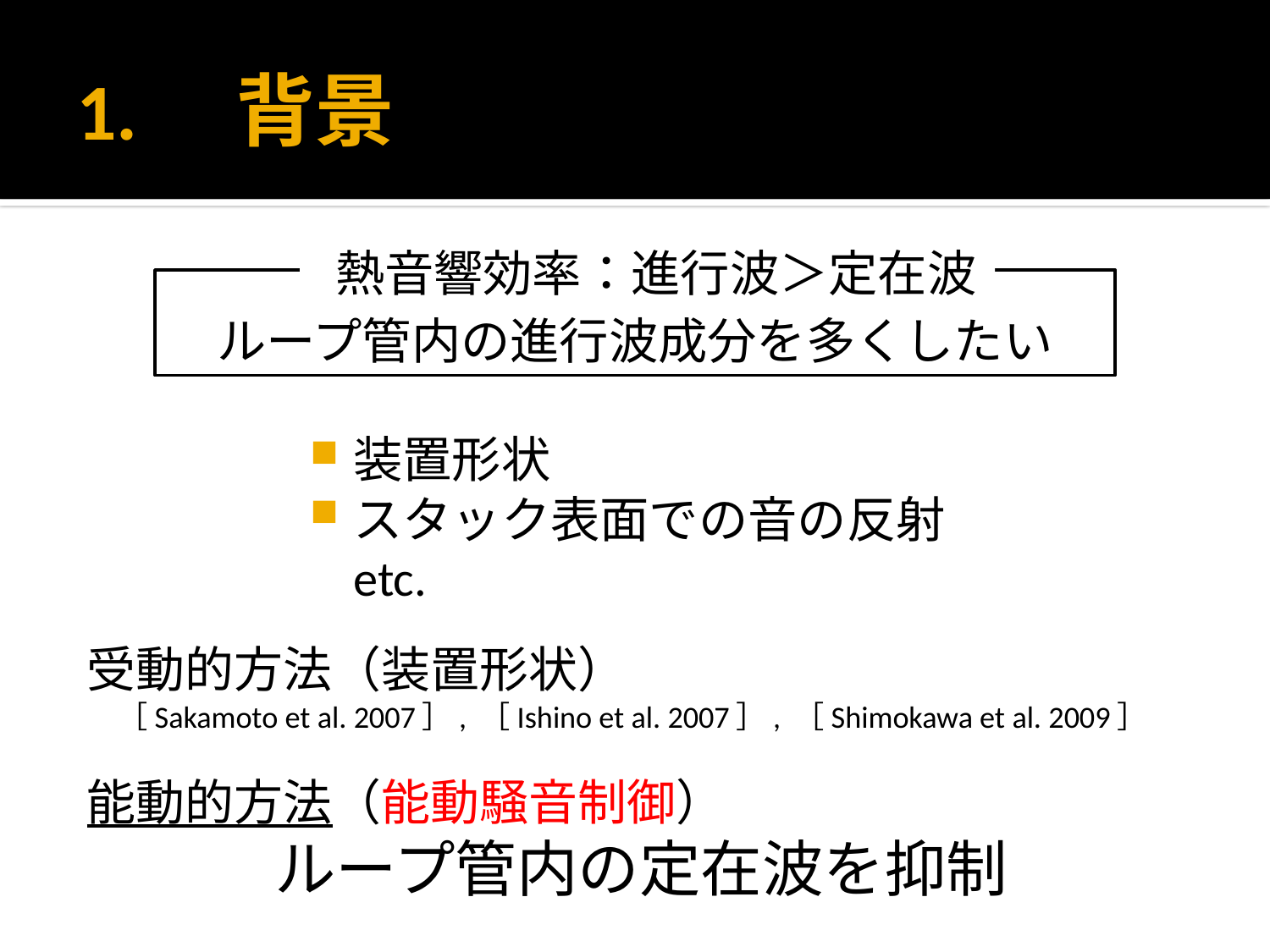

# 1.　背景
 熱音響効率：進行波＞定在波

ループ管内の進行波成分を多くしたい
装置形状
スタック表面での音の反射etc.
受動的方法（装置形状）
　［Sakamoto et al. 2007］, ［Ishino et al. 2007］, ［Shimokawa et al. 2009］

能動的方法（能動騒音制御）
ループ管内の定在波を抑制